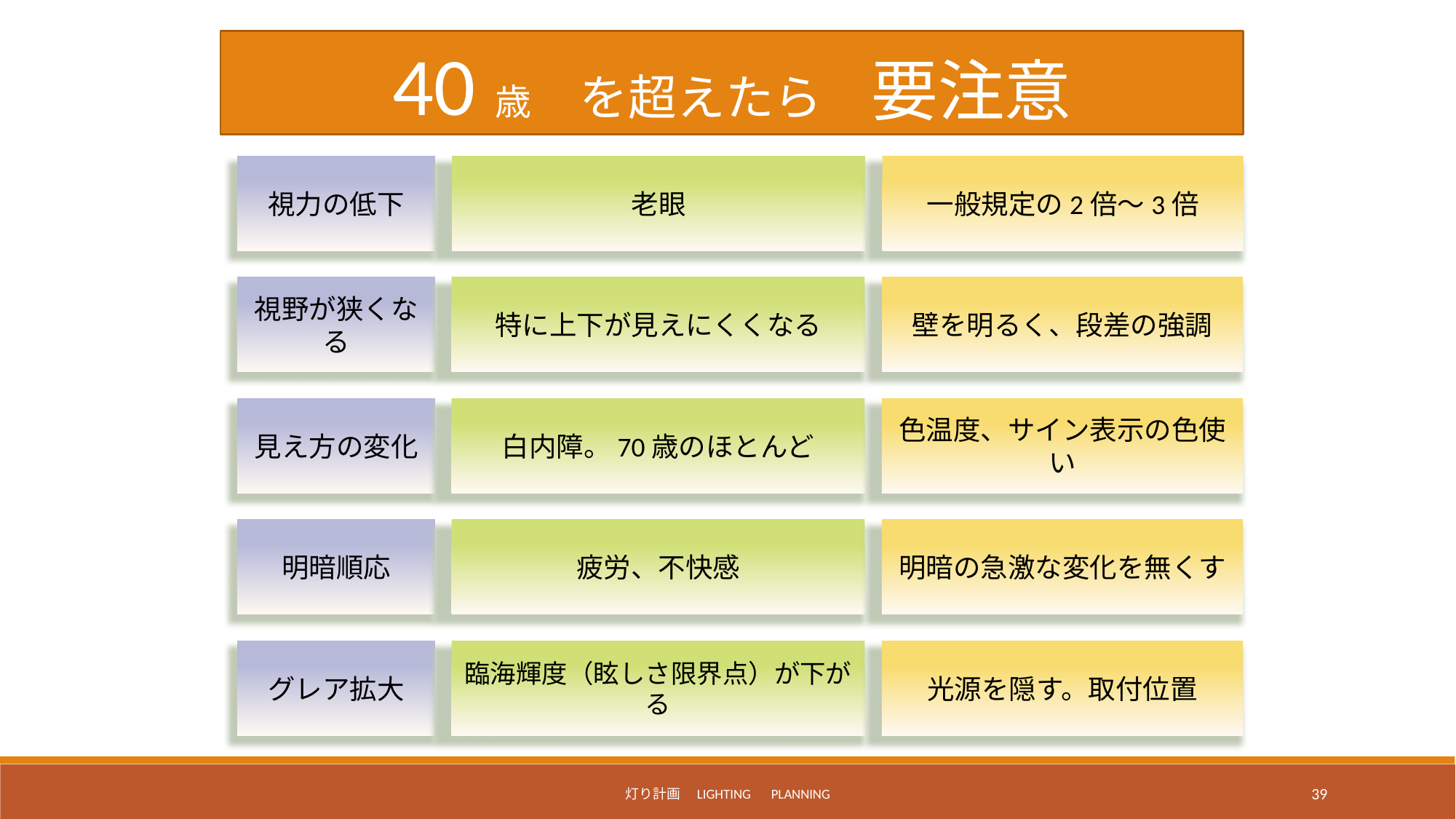

40歳　を超えたら　要注意
視力の低下
老眼
一般規定の2倍〜3倍
視野が狭くなる
特に上下が見えにくくなる
壁を明るく、段差の強調
見え方の変化
白内障。70歳のほとんど
色温度、サイン表示の色使い
明暗順応
疲労、不快感
明暗の急激な変化を無くす
グレア拡大
臨海輝度（眩しさ限界点）が下がる
光源を隠す。取付位置
灯り計画　Lighting　Planning
39